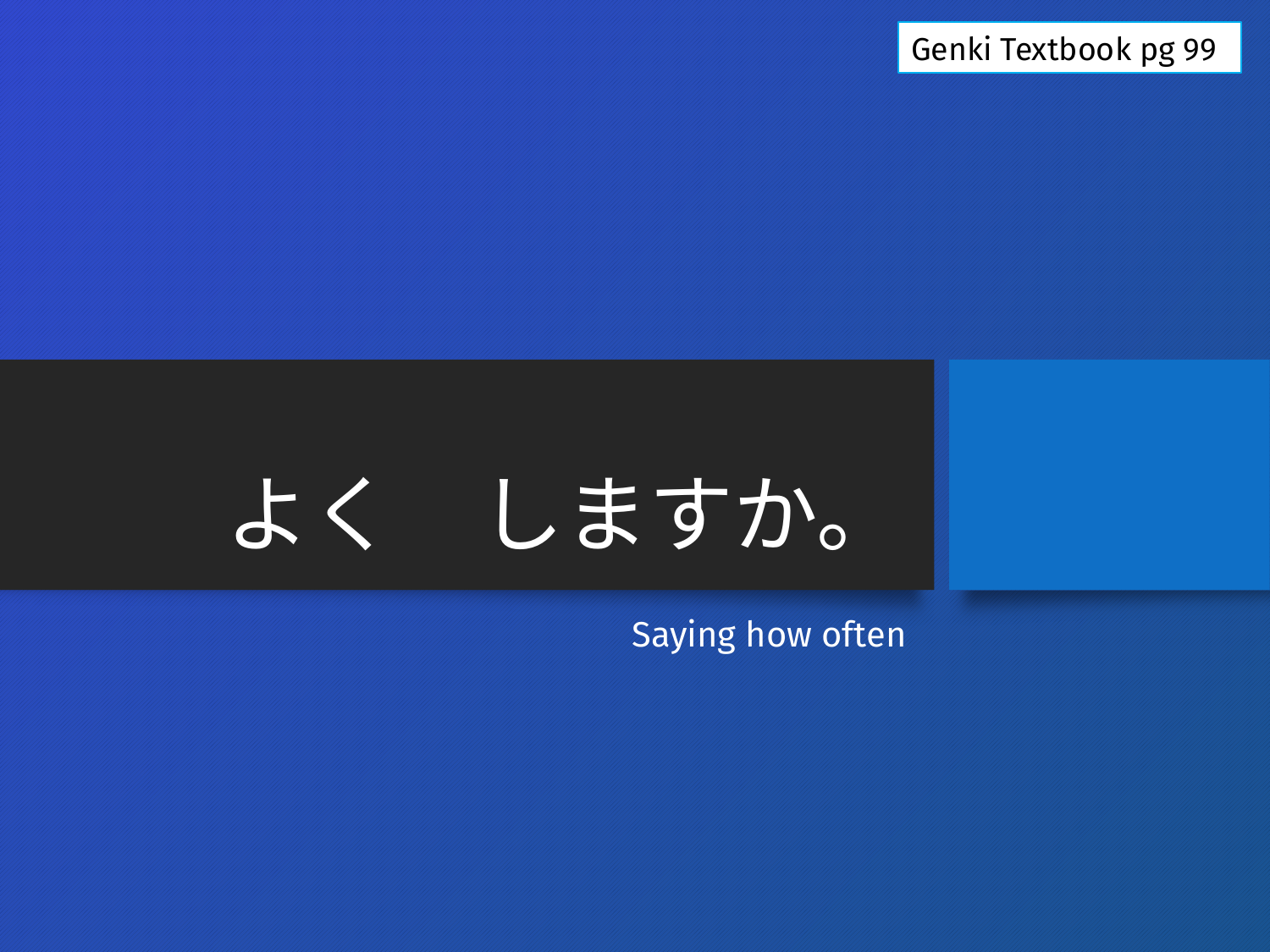

Genki Textbook pg 99
# よく　しますか。
Saying how often